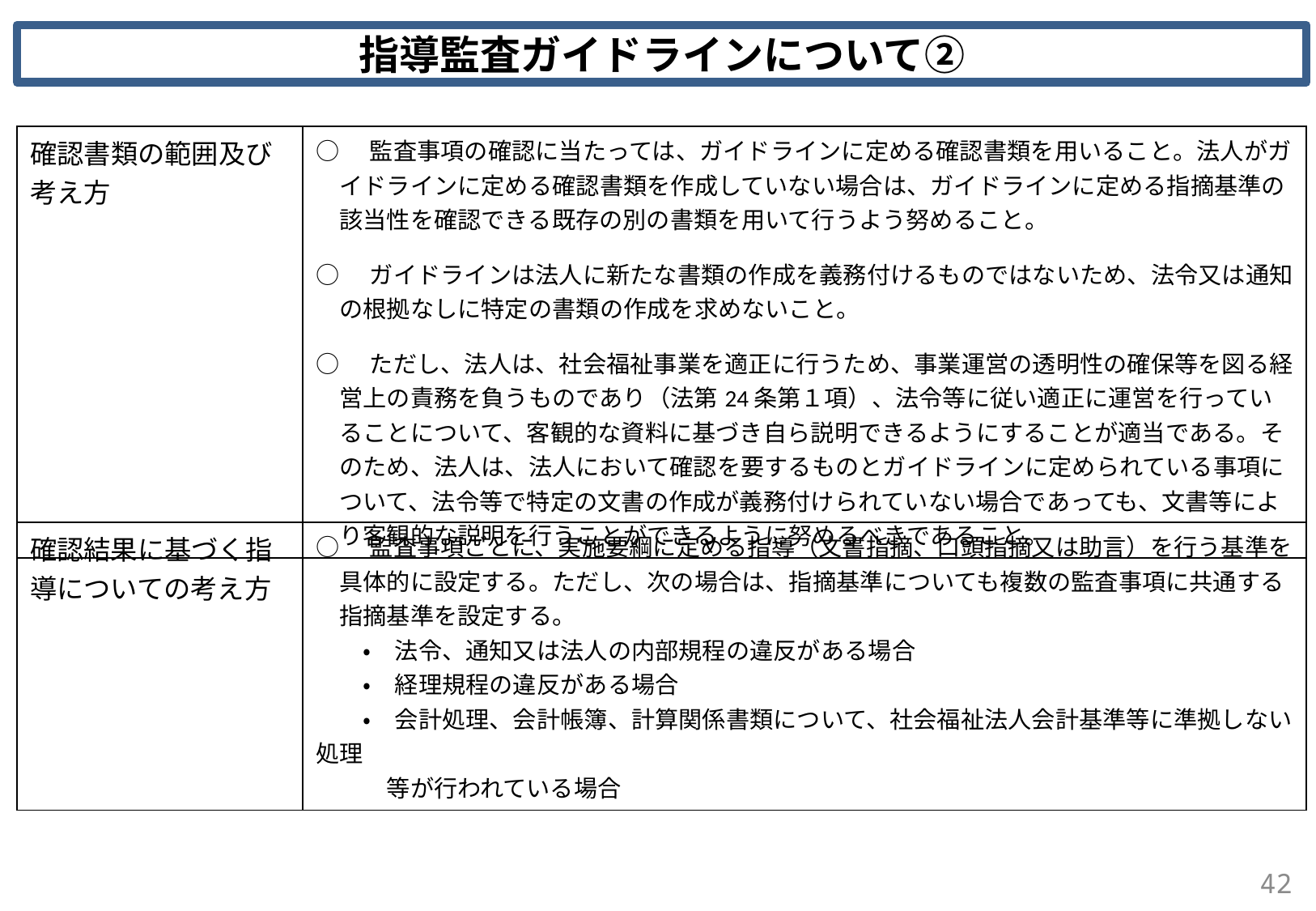

指導監査ガイドラインについて②
| 確認書類の範囲及び考え方 | ○　監査事項の確認に当たっては、ガイドラインに定める確認書類を用いること。法人がガイドラインに定める確認書類を作成していない場合は、ガイドラインに定める指摘基準の該当性を確認できる既存の別の書類を用いて行うよう努めること。 ○　ガイドラインは法人に新たな書類の作成を義務付けるものではないため、法令又は通知の根拠なしに特定の書類の作成を求めないこと。 ○　ただし、法人は、社会福祉事業を適正に行うため、事業運営の透明性の確保等を図る経営上の責務を負うものであり（法第24条第１項）、法令等に従い適正に運営を行っていることについて、客観的な資料に基づき自ら説明できるようにすることが適当である。そのため、法人は、法人において確認を要するものとガイドラインに定められている事項について、法令等で特定の文書の作成が義務付けられていない場合であっても、文書等により客観的な説明を行うことができるように努めるべきであること。 |
| --- | --- |
| 確認結果に基づく指導についての考え方 | ○　監査事項ごとに、実施要綱に定める指導（文書指摘、口頭指摘又は助言）を行う基準を具体的に設定する。ただし、次の場合は、指摘基準についても複数の監査事項に共通する指摘基準を設定する。 　　・　法令、通知又は法人の内部規程の違反がある場合 　　・　経理規程の違反がある場合 　　・　会計処理、会計帳簿、計算関係書類について、社会福祉法人会計基準等に準拠しない処理 　　　等が行われている場合 |
| --- | --- |
42